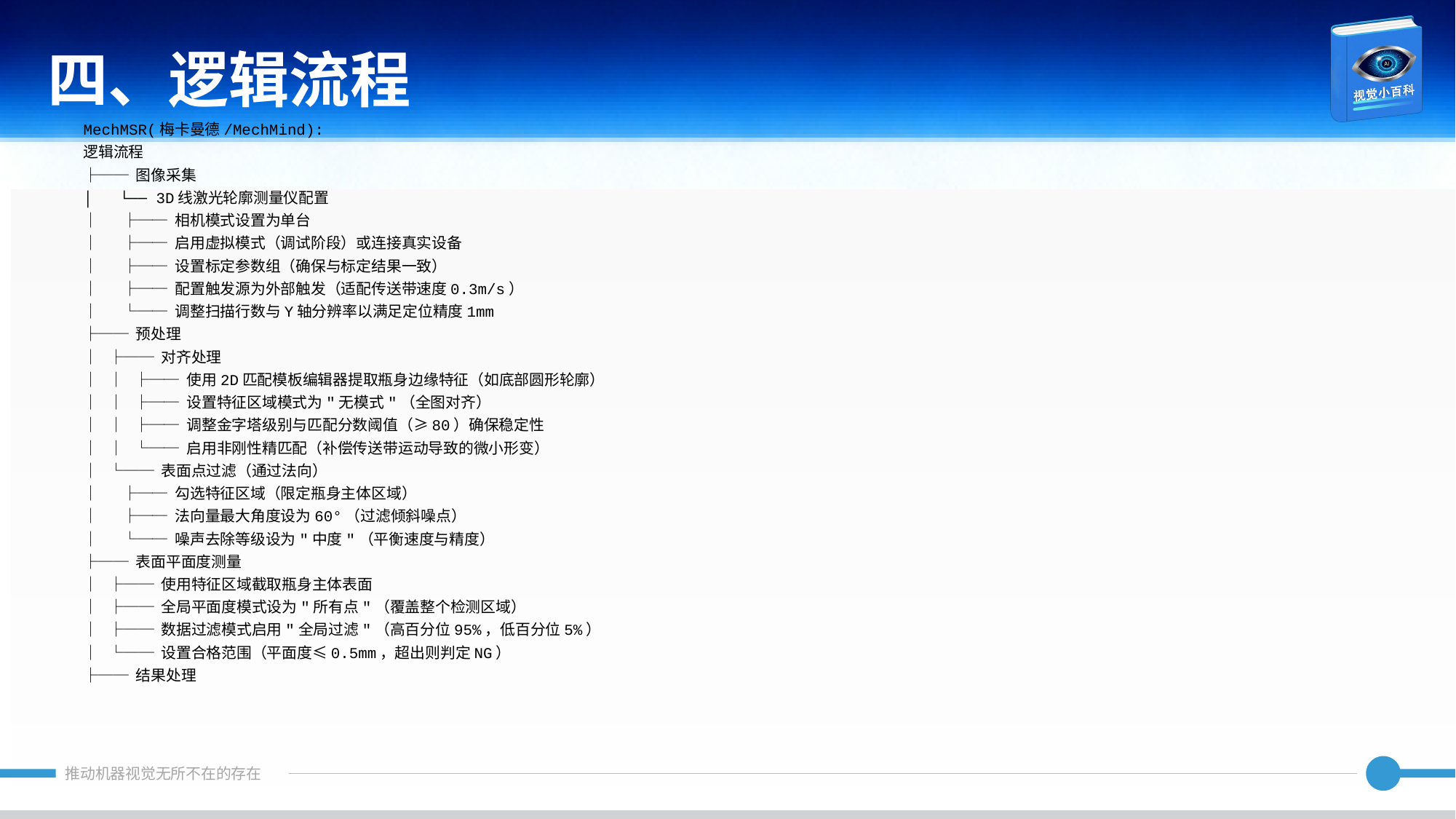

四、逻辑流程

MechMSR(梅卡曼德/MechMind):
逻辑流程
├── 图像采集
│   └── 3D线激光轮廓测量仪配置
│       ├── 相机模式设置为单台
│       ├── 启用虚拟模式（调试阶段）或连接真实设备
│       ├── 设置标定参数组（确保与标定结果一致）
│       ├── 配置触发源为外部触发（适配传送带速度0.3m/s）
│       └── 调整扫描行数与Y轴分辨率以满足定位精度1mm
├── 预处理
│   ├── 对齐处理
│   │   ├── 使用2D匹配模板编辑器提取瓶身边缘特征（如底部圆形轮廓）
│   │   ├── 设置特征区域模式为"无模式"（全图对齐）
│   │   ├── 调整金字塔级别与匹配分数阈值（≥80）确保稳定性
│   │   └── 启用非刚性精匹配（补偿传送带运动导致的微小形变）
│   └── 表面点过滤（通过法向）
│       ├── 勾选特征区域（限定瓶身主体区域）
│       ├── 法向量最大角度设为60°（过滤倾斜噪点）
│       └── 噪声去除等级设为"中度"（平衡速度与精度）
├── 表面平面度测量
│   ├── 使用特征区域截取瓶身主体表面
│   ├── 全局平面度模式设为"所有点"（覆盖整个检测区域）
│   ├── 数据过滤模式启用"全局过滤"（高百分位95%，低百分位5%）
│   └── 设置合格范围（平面度≤0.5mm，超出则判定NG）
├── 结果处理
9